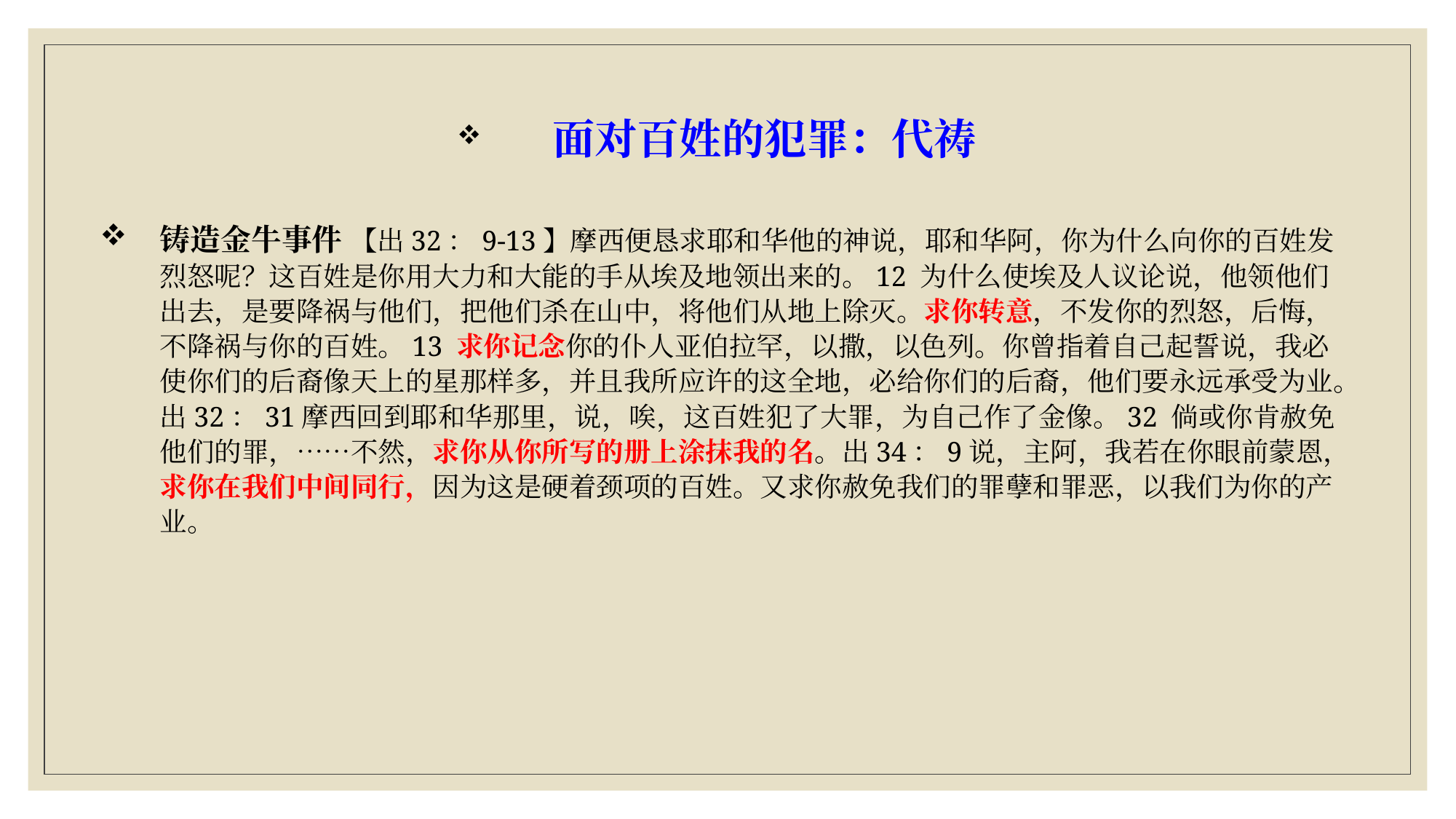

面对百姓的犯罪：代祷

铸造金牛事件 【出32：9-13】摩西便恳求耶和华他的神说，耶和华阿，你为什么向你的百姓发烈怒呢？这百姓是你用大力和大能的手从埃及地领出来的。12 为什么使埃及人议论说，他领他们出去，是要降祸与他们，把他们杀在山中，将他们从地上除灭。求你转意，不发你的烈怒，后悔，不降祸与你的百姓。13 求你记念你的仆人亚伯拉罕，以撒，以色列。你曾指着自己起誓说，我必使你们的后裔像天上的星那样多，并且我所应许的这全地，必给你们的后裔，他们要永远承受为业。出32：31摩西回到耶和华那里，说，唉，这百姓犯了大罪，为自己作了金像。32 倘或你肯赦免他们的罪，……不然，求你从你所写的册上涂抹我的名。出34：9说，主阿，我若在你眼前蒙恩，求你在我们中间同行，因为这是硬着颈项的百姓。又求你赦免我们的罪孽和罪恶，以我们为你的产业。